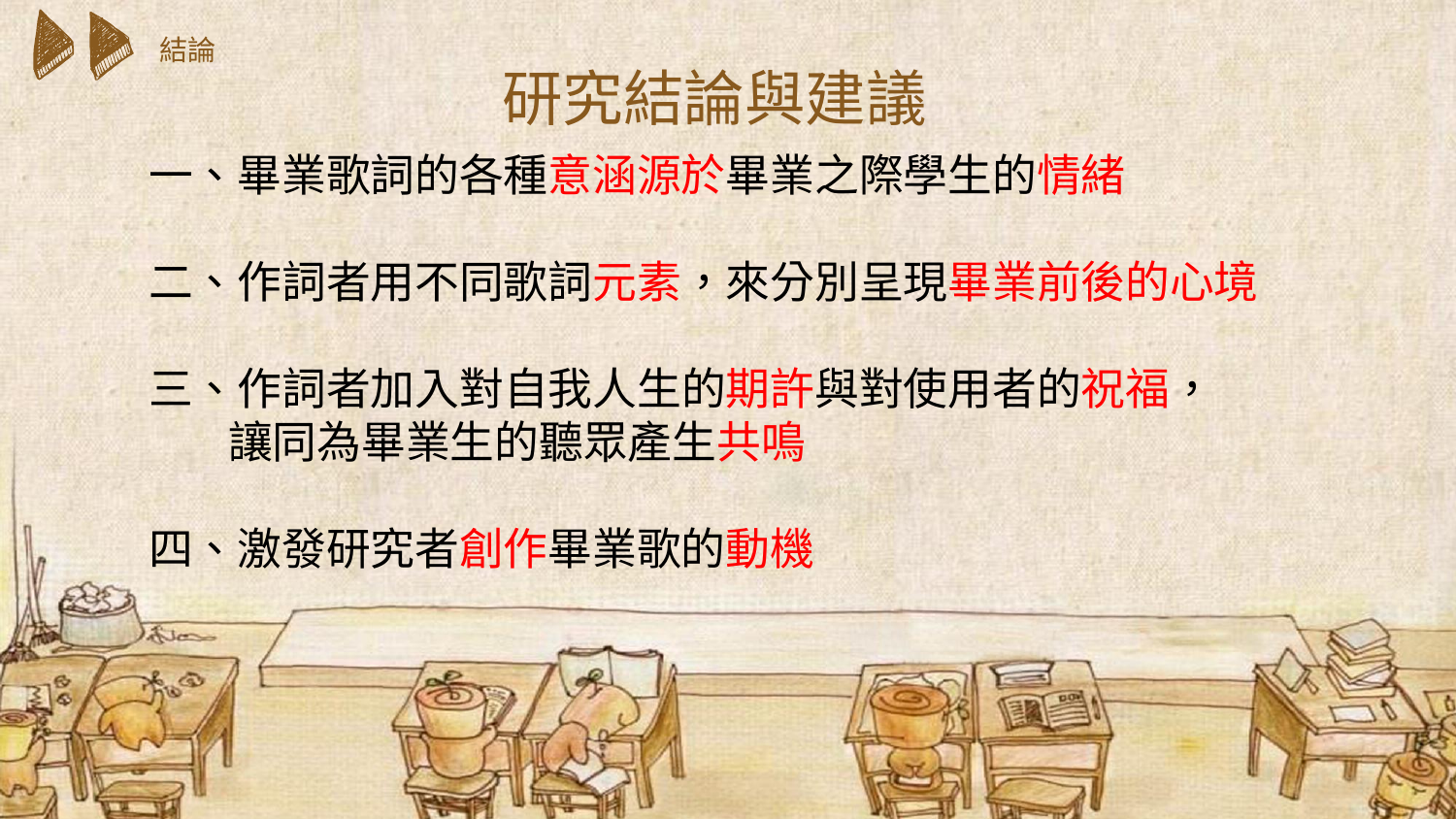

結論
研究結論與建議
一、畢業歌詞的各種意涵源於畢業之際學生的情緒

二、作詞者用不同歌詞元素，來分別呈現畢業前後的心境

三、作詞者加入對自我人生的期許與對使用者的祝福，
        讓同為畢業生的聽眾產生共鳴

四、激發研究者創作畢業歌的動機